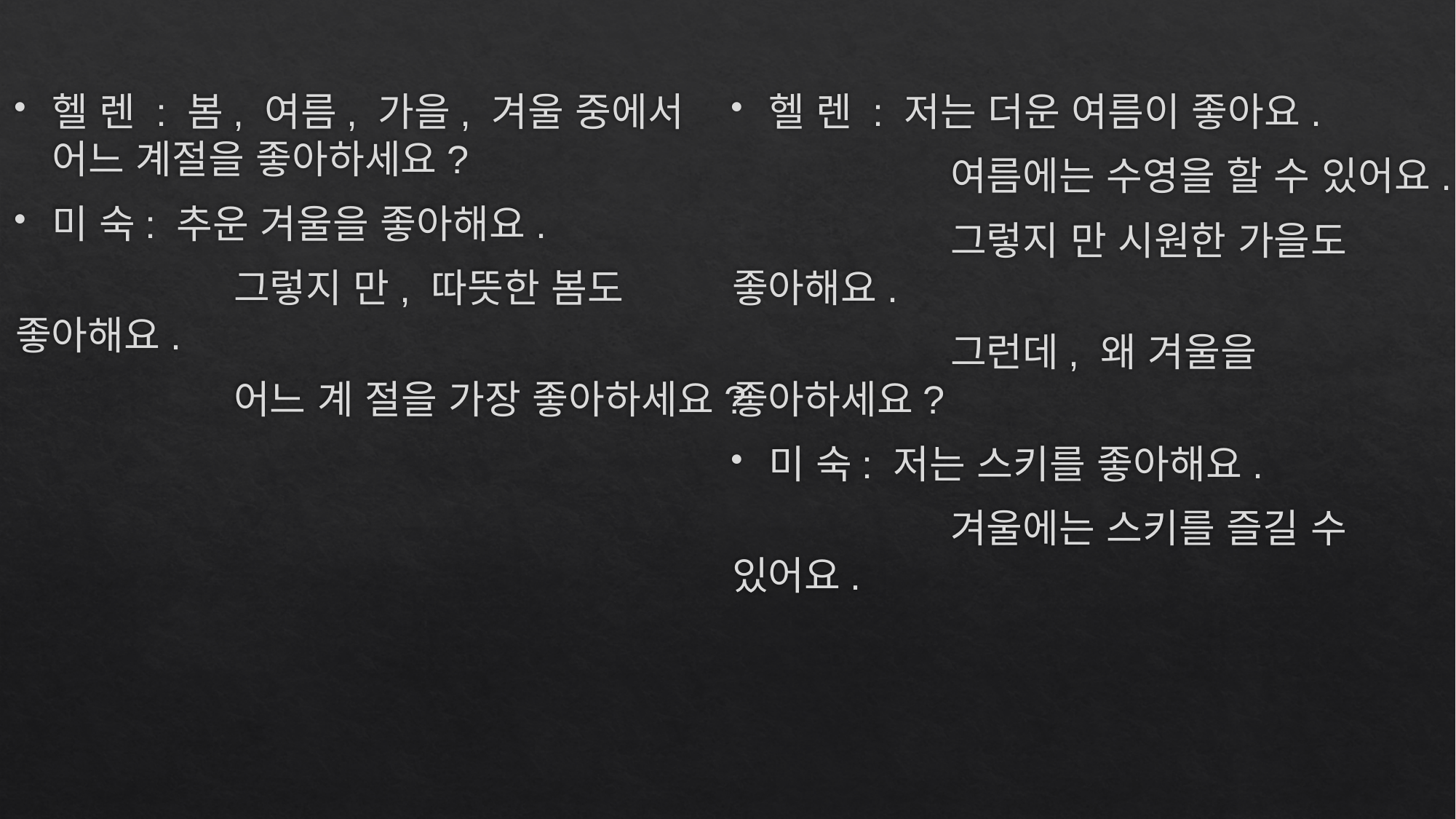

헬 렌 : 봄, 여름, 가을, 겨울 중에서 어느 계절을 좋아하세요?
미 숙: 추운 겨울을 좋아해요.
		그렇지 만, 따뜻한 봄도 좋아해요.
		어느 계 절을 가장 좋아하세요?

헬 렌 : 저는 더운 여름이 좋아요.
		여름에는 수영을 할 수 있어요.
		그렇지 만 시원한 가을도 좋아해요.
		그런데, 왜 겨울을 좋아하세요?
미 숙: 저는 스키를 좋아해요.
		겨울에는 스키를 즐길 수 있어요.